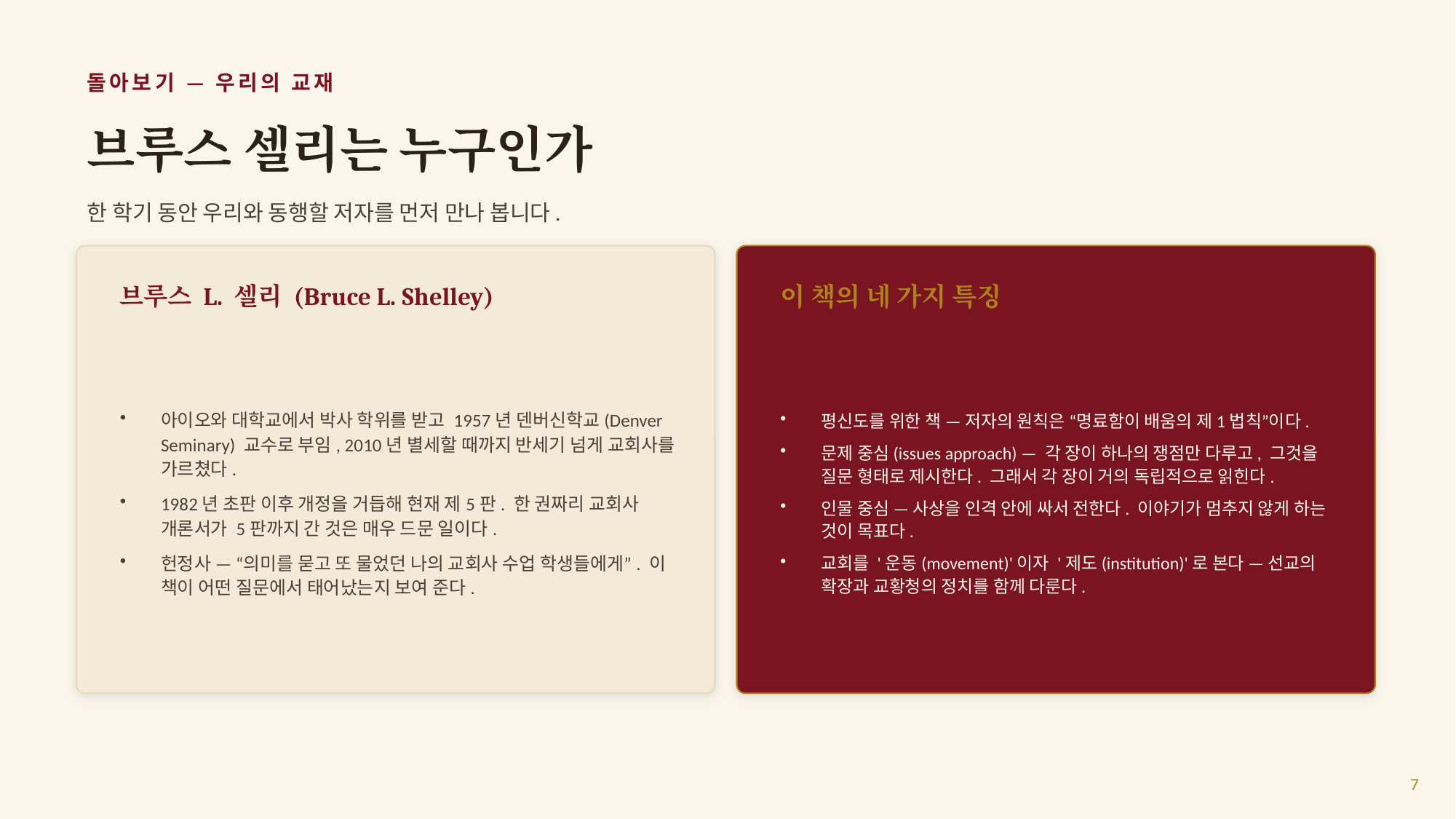

돌아보기 — 우리의 교재
브루스 셀리는 누구인가
한 학기 동안 우리와 동행할 저자를 먼저 만나 봅니다.

브루스 L. 셀리 (Bruce L. Shelley)
이 책의 네 가지 특징
아이오와 대학교에서 박사 학위를 받고 1957년 덴버신학교(Denver Seminary) 교수로 부임, 2010년 별세할 때까지 반세기 넘게 교회사를 가르쳤다.
1982년 초판 이후 개정을 거듭해 현재 제5판. 한 권짜리 교회사 개론서가 5판까지 간 것은 매우 드문 일이다.
헌정사 — “의미를 묻고 또 물었던 나의 교회사 수업 학생들에게”. 이 책이 어떤 질문에서 태어났는지 보여 준다.
평신도를 위한 책 — 저자의 원칙은 “명료함이 배움의 제1법칙”이다.
문제 중심(issues approach) — 각 장이 하나의 쟁점만 다루고, 그것을 질문 형태로 제시한다. 그래서 각 장이 거의 독립적으로 읽힌다.
인물 중심 — 사상을 인격 안에 싸서 전한다. 이야기가 멈추지 않게 하는 것이 목표다.
교회를 '운동(movement)'이자 '제도(institution)'로 본다 — 선교의 확장과 교황청의 정치를 함께 다룬다.
7